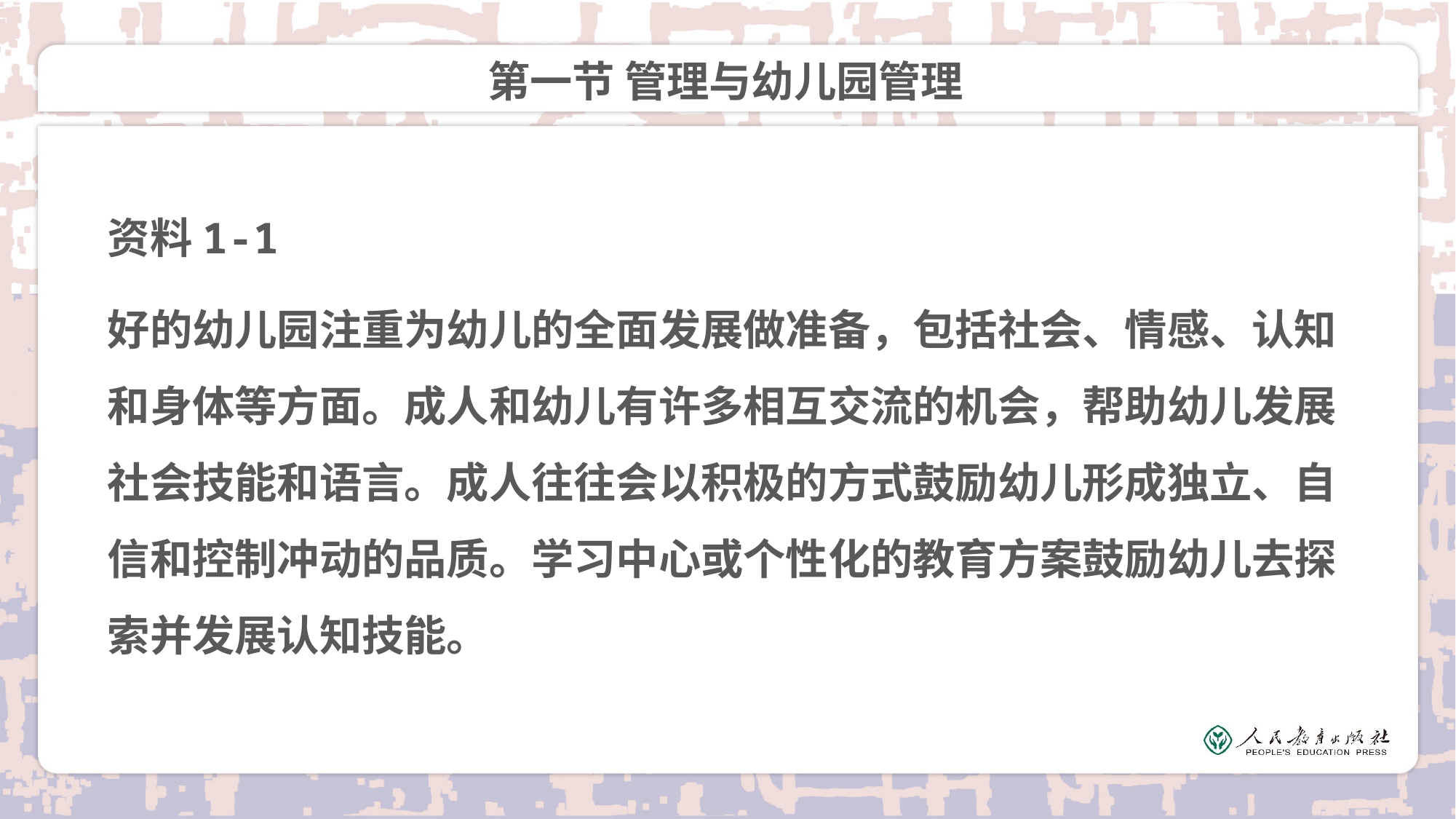

# 第一节 管理与幼儿园管理
资料1-1
好的幼儿园注重为幼儿的全面发展做准备，包括社会、情感、认知和身体等方面。成人和幼儿有许多相互交流的机会，帮助幼儿发展社会技能和语言。成人往往会以积极的方式鼓励幼儿形成独立、自信和控制冲动的品质。学习中心或个性化的教育方案鼓励幼儿去探索并发展认知技能。